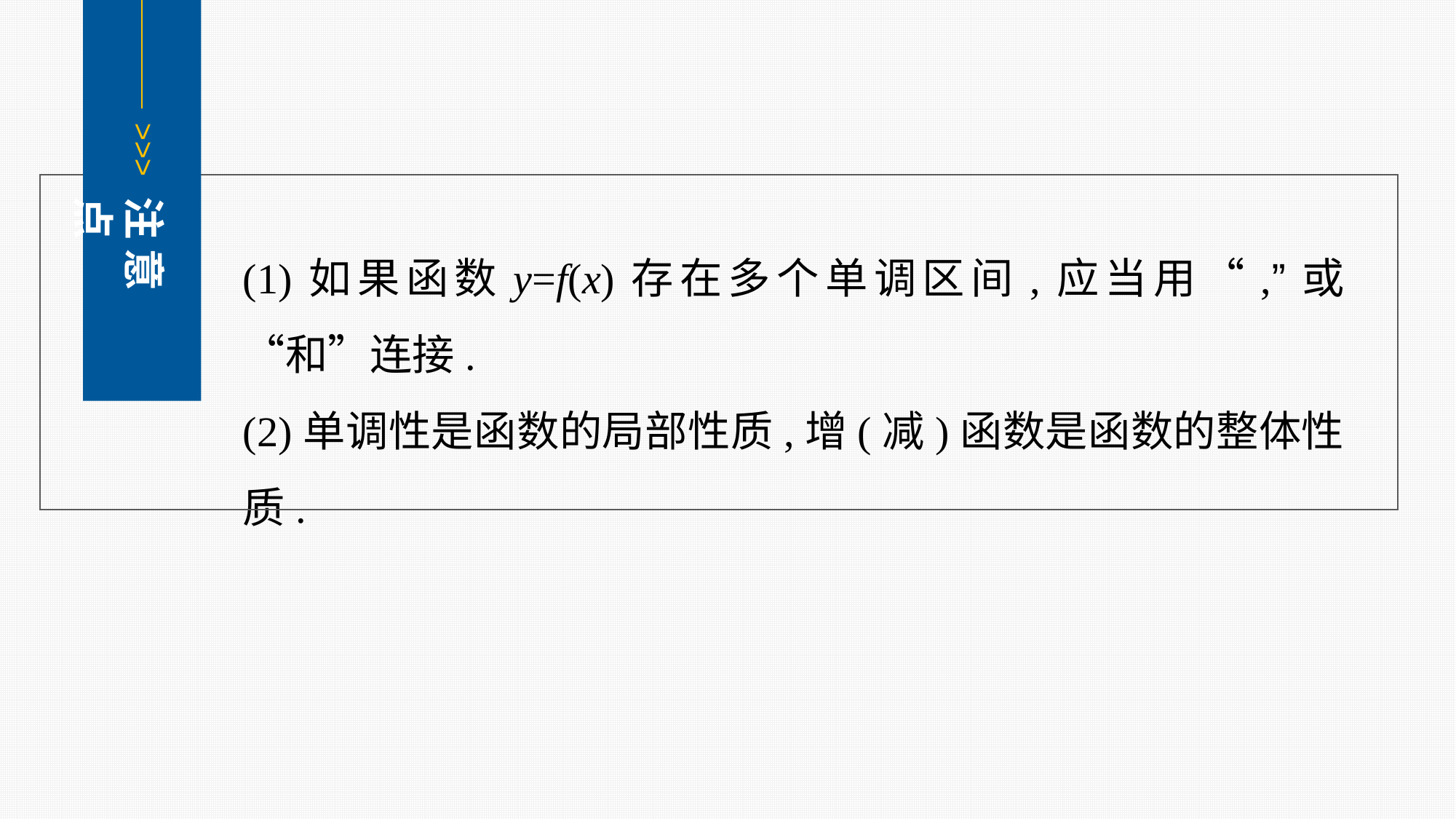

<<<
注 意 点

(1)如果函数y=f(x)存在多个单调区间,应当用“,”或“和”连接.
(2)单调性是函数的局部性质,增(减)函数是函数的整体性质.